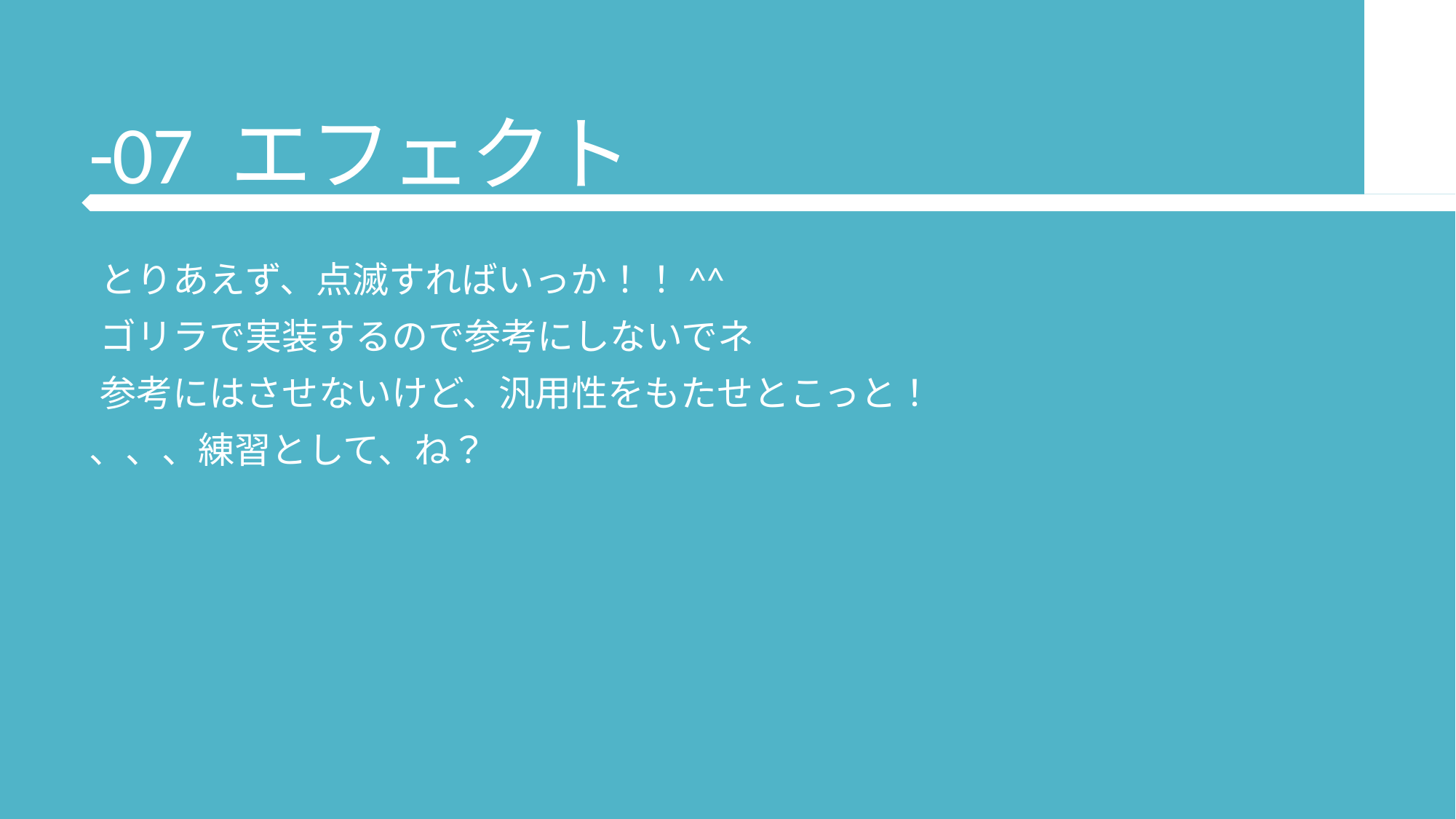

# -07 エフェクト
とりあえず、点滅すればいっか！！^^
ゴリラで実装するので参考にしないでネ
参考にはさせないけど、汎用性をもたせとこっと！
、、、練習として、ね？